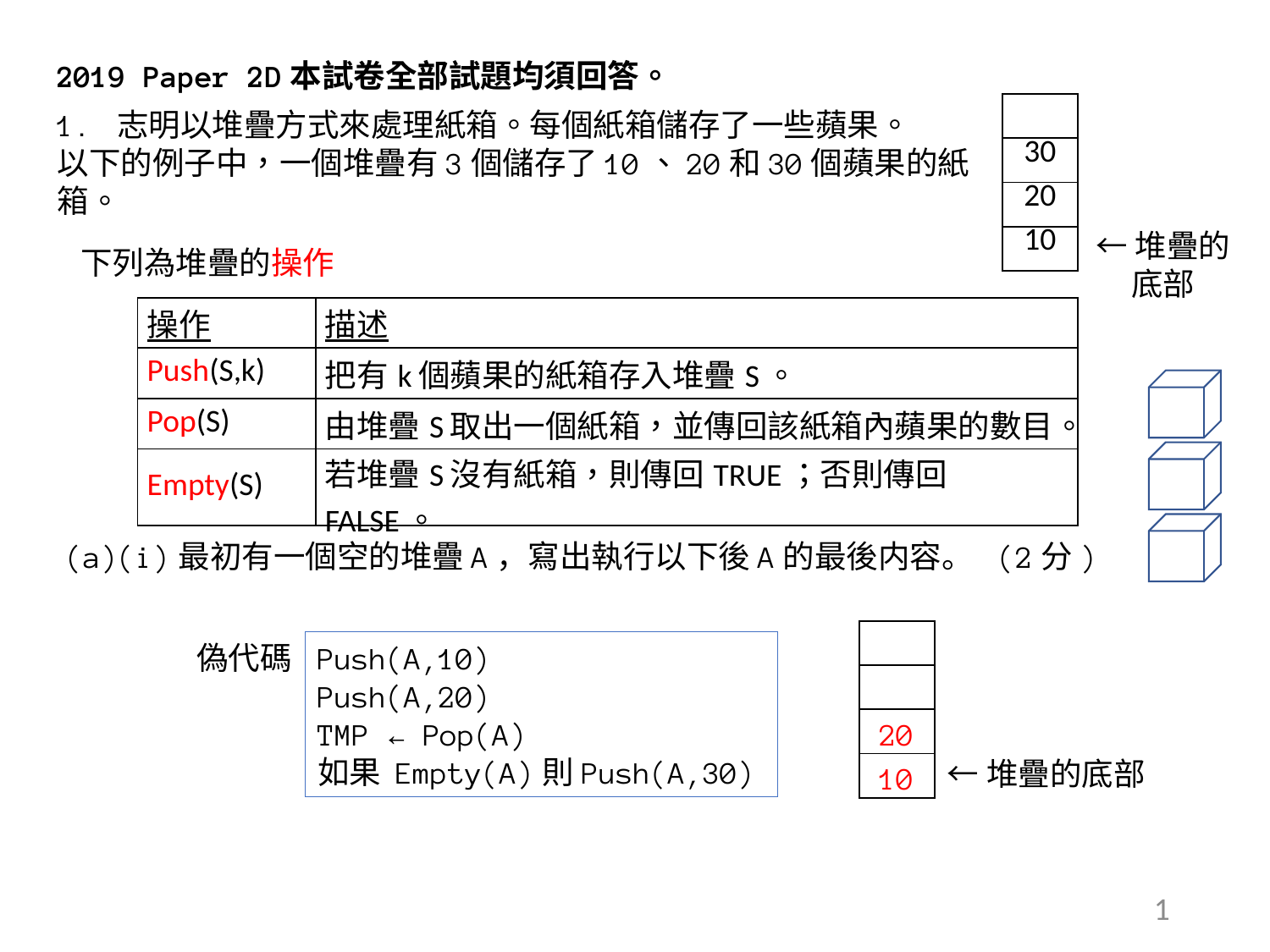

2019 Paper 2D本試卷全部試題均須回答。
|  |
| --- |
| 30 |
| 20 |
| 10 |
1. 志明以堆疊方式來處理紙箱。每個紙箱儲存了一些蘋果。
以下的例子中，一個堆疊有3個儲存了10、20和30個蘋果的紙箱。
←堆疊的底部
下列為堆疊的操作
| 操作 | 描述 |
| --- | --- |
| Push(S,k) | 把有k個蘋果的紙箱存入堆疊S。 |
| Pop(S) | 由堆疊S取出一個紙箱，並傳回該紙箱內蘋果的數目。 |
| Empty(S) | 若堆疊S沒有紙箱，則傳回TRUE；否則傳回 FALSE。 |

(a)(i)最初有一個空的堆疊A，寫出執行以下後A的最後内容。 (2分)
|  |
| --- |
|  |
|  |
|  |
偽代碼
Push(A,10)
Push(A,20)
TMP ← Pop(A)
如果 Empty(A)則Push(A,30)
20
←堆疊的底部
10
1